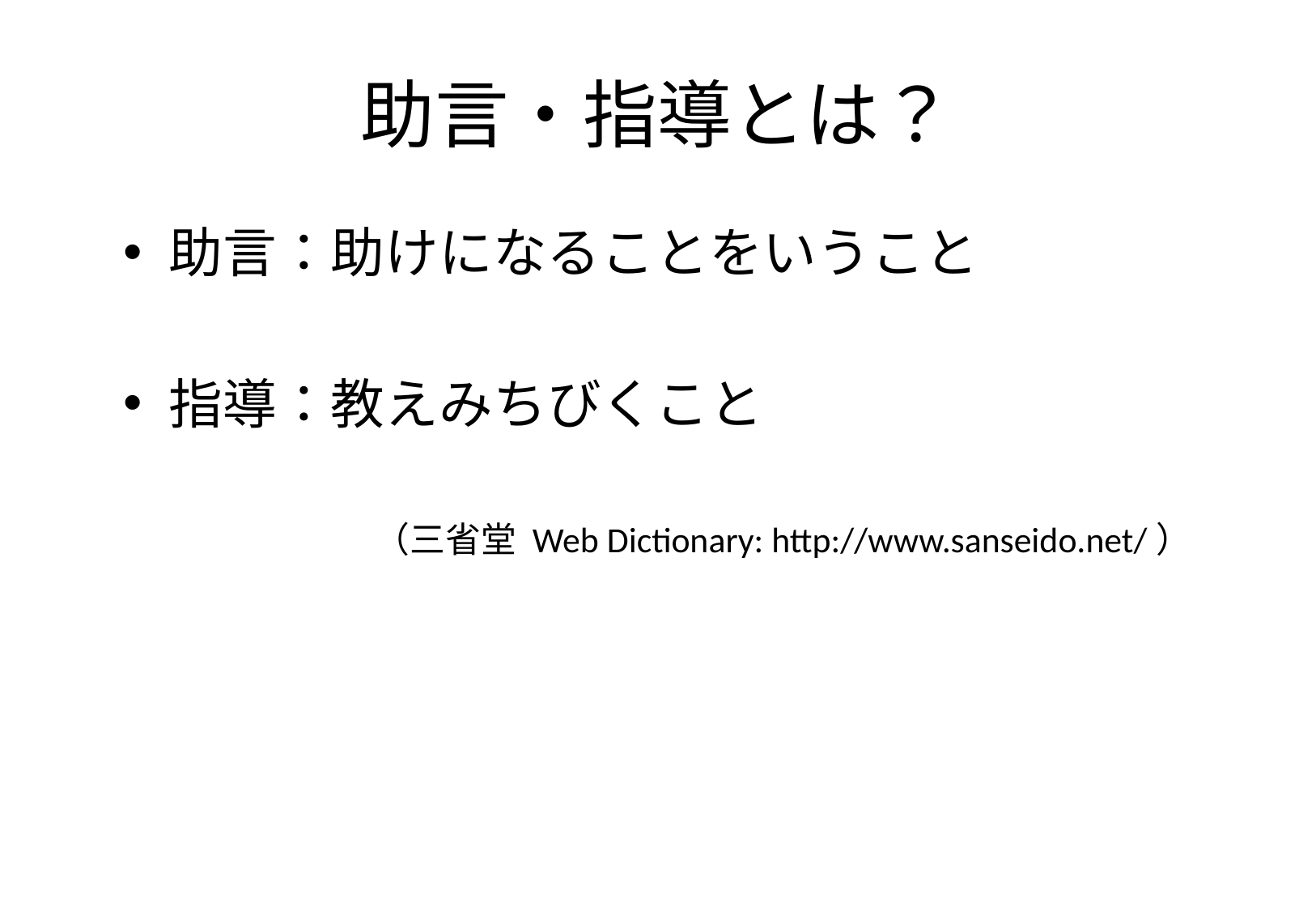

# 助言・指導とは？
助言：助けになることをいうこと

指導：教えみちびくこと

（三省堂 Web Dictionary: http://www.sanseido.net/）